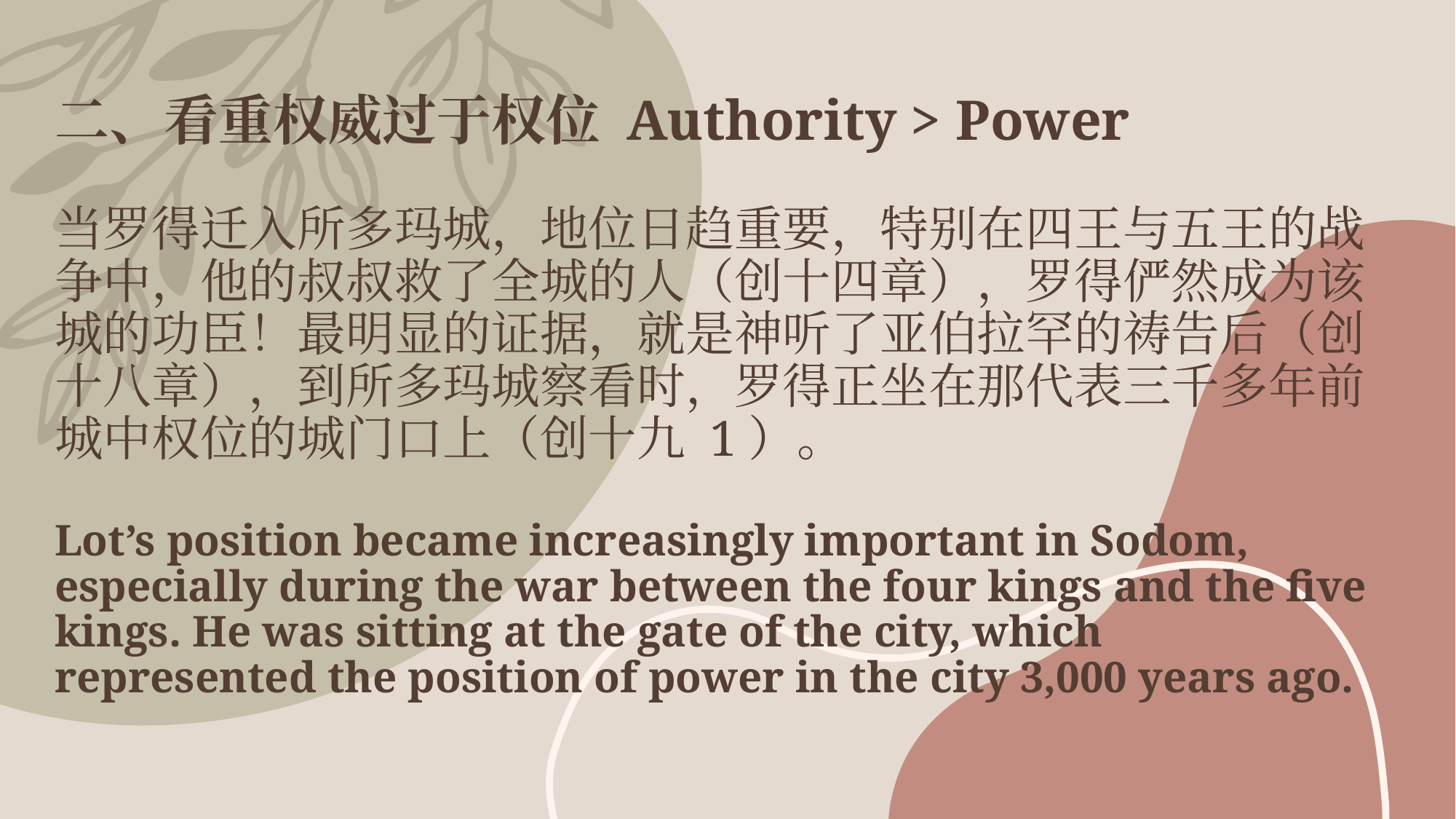

# 二、看重权威过于权位 Authority > Power 当罗得迁入所多玛城，地位日趋重要，特别在四王与五王的战争中，他的叔叔救了全城的人（创十四章），罗得俨然成为该城的功臣！最明显的证据，就是神听了亚伯拉罕的祷告后（创十八章），到所多玛城察看时，罗得正坐在那代表三千多年前城中权位的城门口上（创十九 1）。 Lot’s position became increasingly important in Sodom, especially during the war between the four kings and the five kings. He was sitting at the gate of the city, which represented the position of power in the city 3,000 years ago.